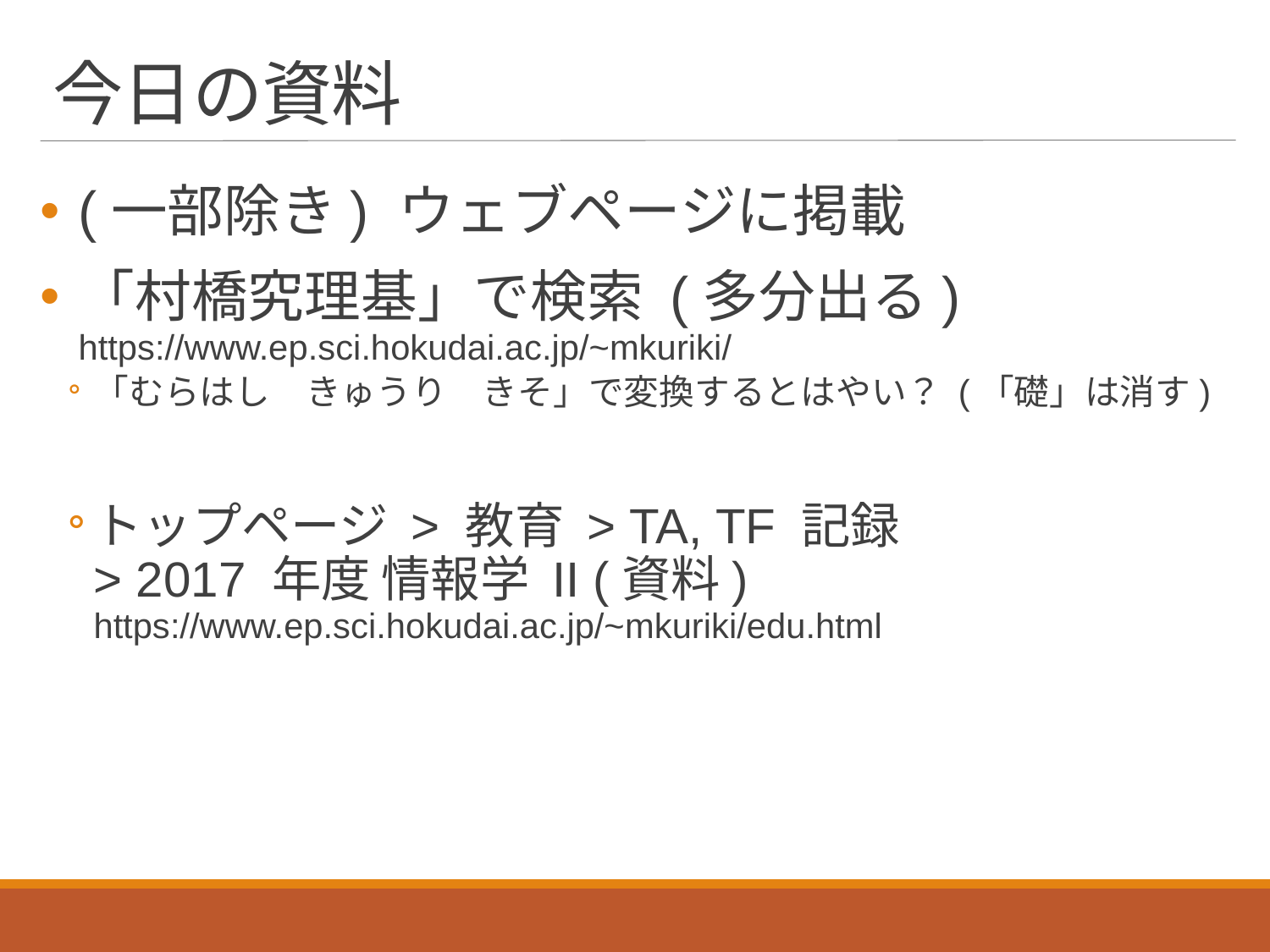

# 今日の資料
(一部除き) ウェブページに掲載
「村橋究理基」で検索 (多分出る)
https://www.ep.sci.hokudai.ac.jp/~mkuriki/
「むらはし　きゅうり　きそ」で変換するとはやい？ (「礎」は消す)

トップページ > 教育 > TA, TF 記録
> 2017 年度 情報学 II (資料)
https://www.ep.sci.hokudai.ac.jp/~mkuriki/edu.html